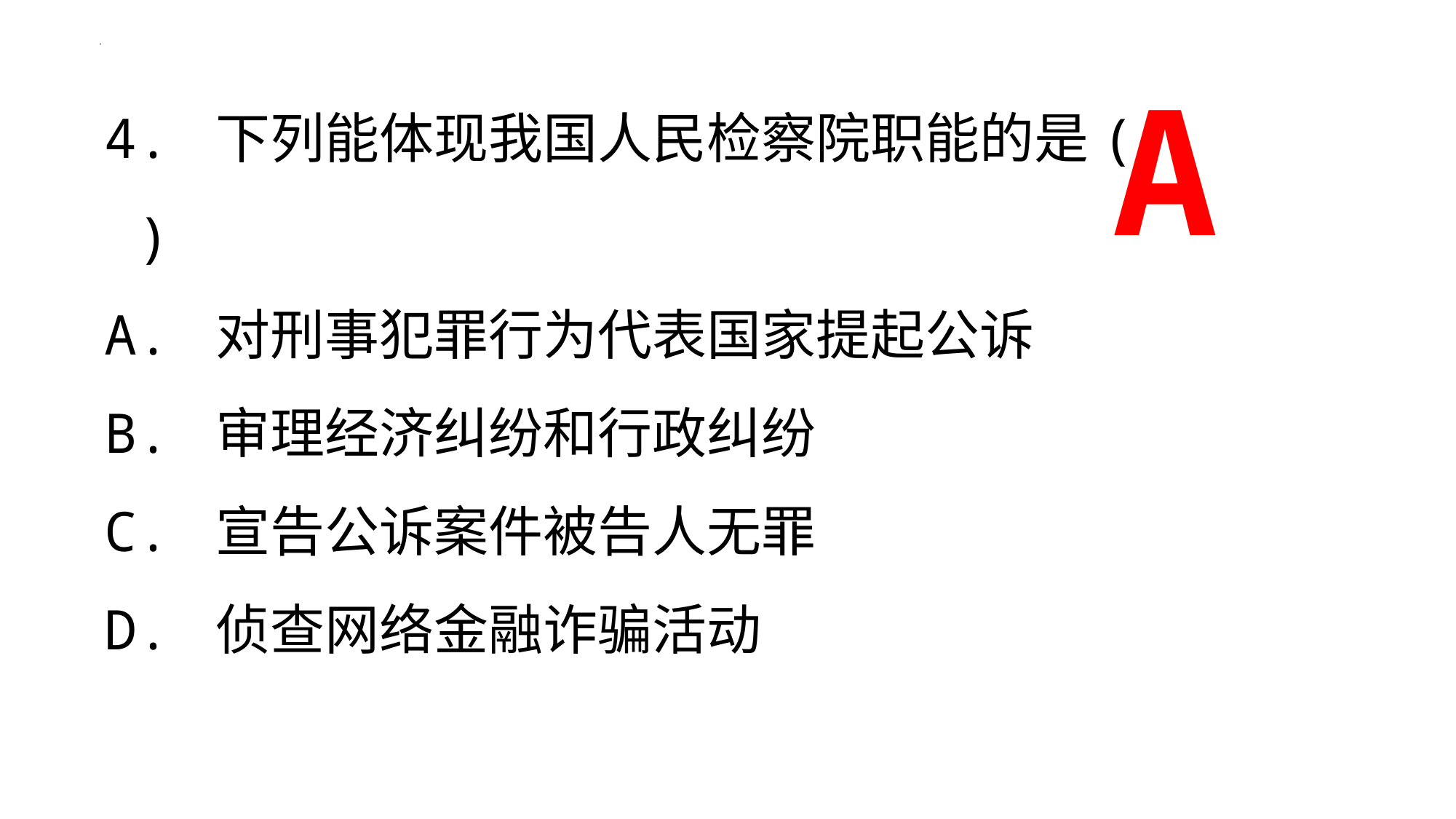

A
4. 下列能体现我国人民检察院职能的是(    )
A. 对刑事犯罪行为代表国家提起公诉
B. 审理经济纠纷和行政纠纷
C. 宣告公诉案件被告人无罪
D. 侦查网络金融诈骗活动